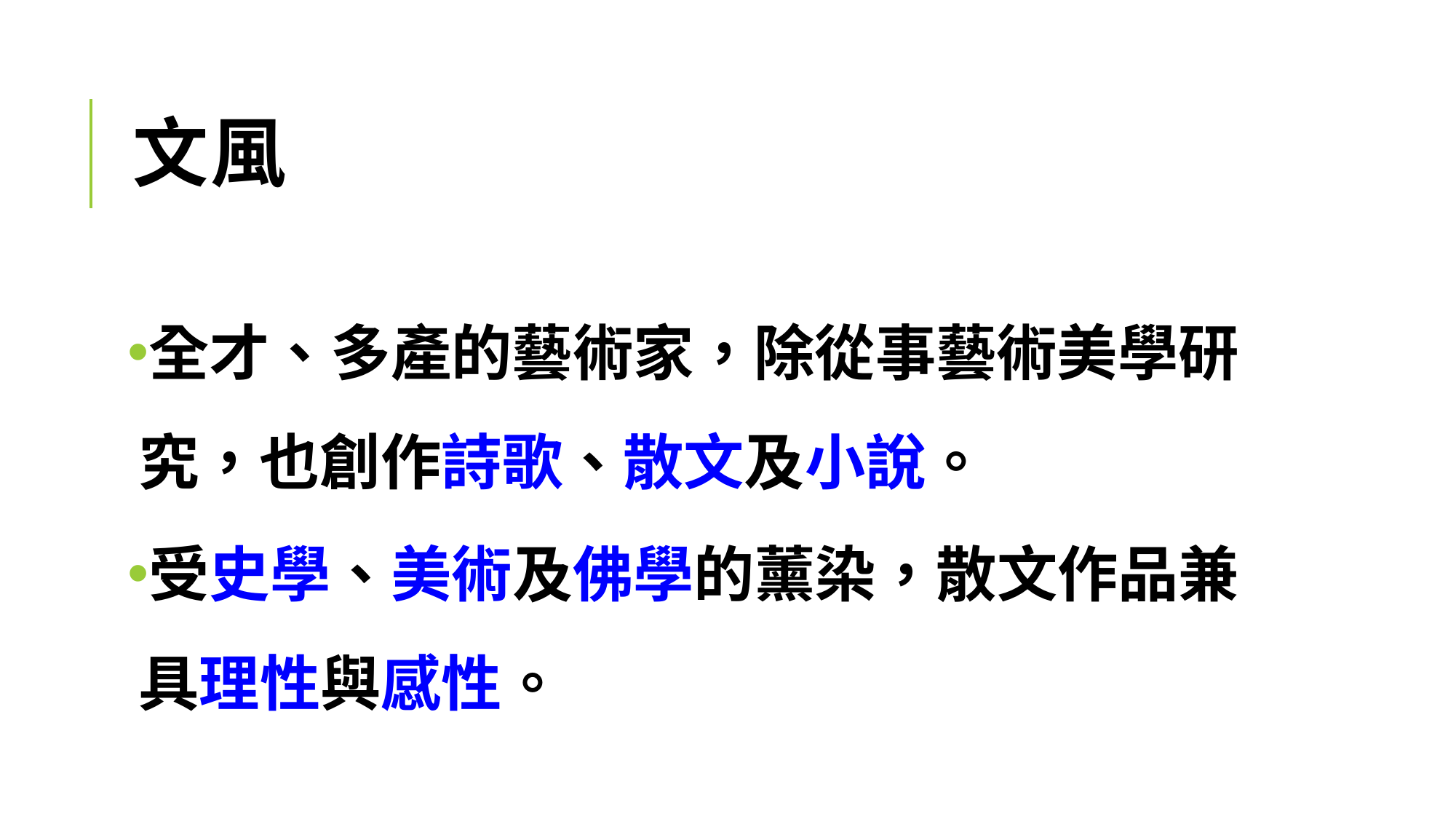

# 文風
全才、多產的藝術家，除從事藝術美學研究，也創作詩歌、散文及小說。
受史學、美術及佛學的薰染，散文作品兼具理性與感性。